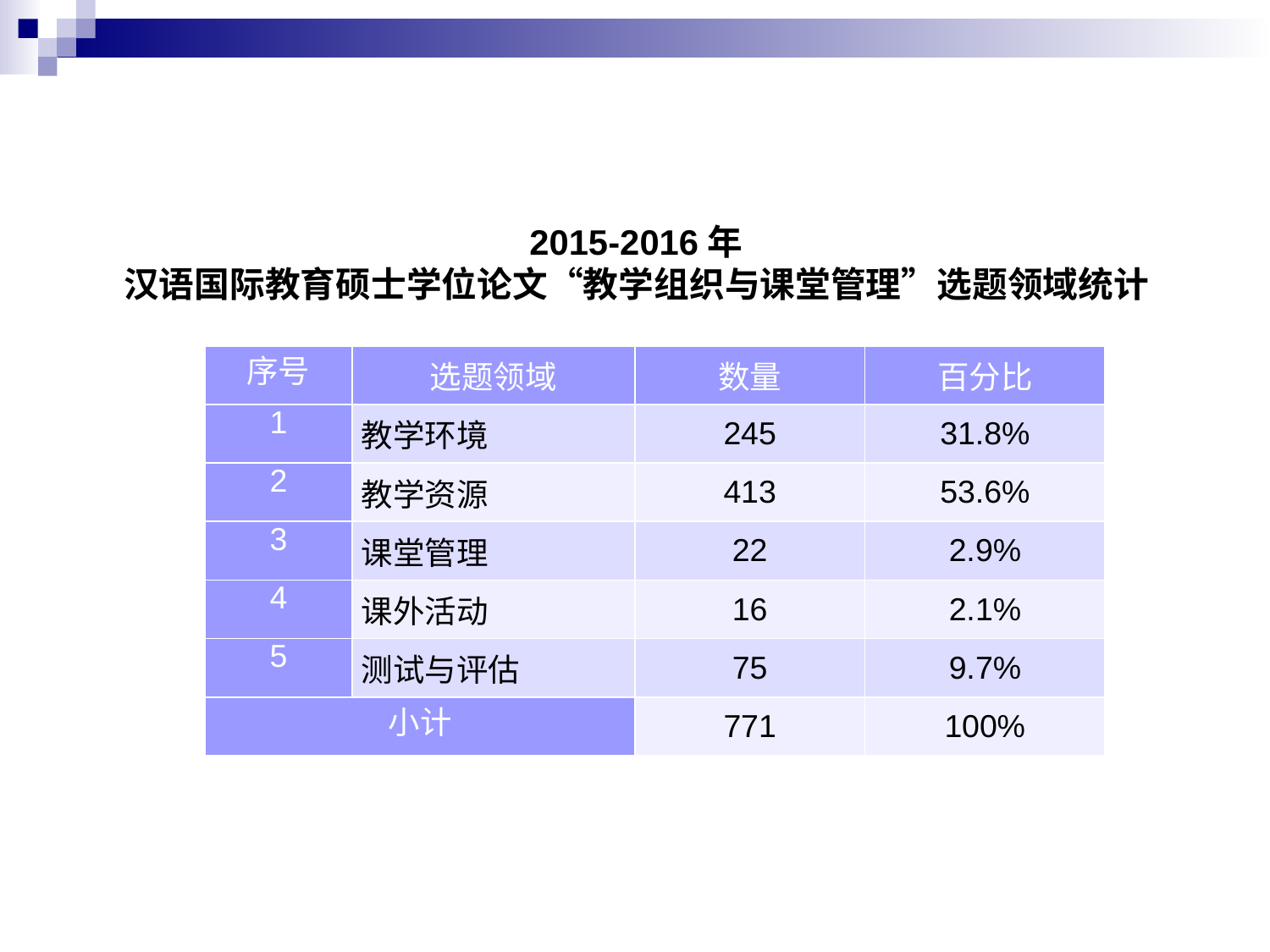

2015-2016年
汉语国际教育硕士学位论文“教学组织与课堂管理”选题领域统计
| 序号 | 选题领域 | 数量 | 百分比 |
| --- | --- | --- | --- |
| 1 | 教学环境 | 245 | 31.8% |
| 2 | 教学资源 | 413 | 53.6% |
| 3 | 课堂管理 | 22 | 2.9% |
| 4 | 课外活动 | 16 | 2.1% |
| 5 | 测试与评估 | 75 | 9.7% |
| 小计 |  | 771 | 100% |